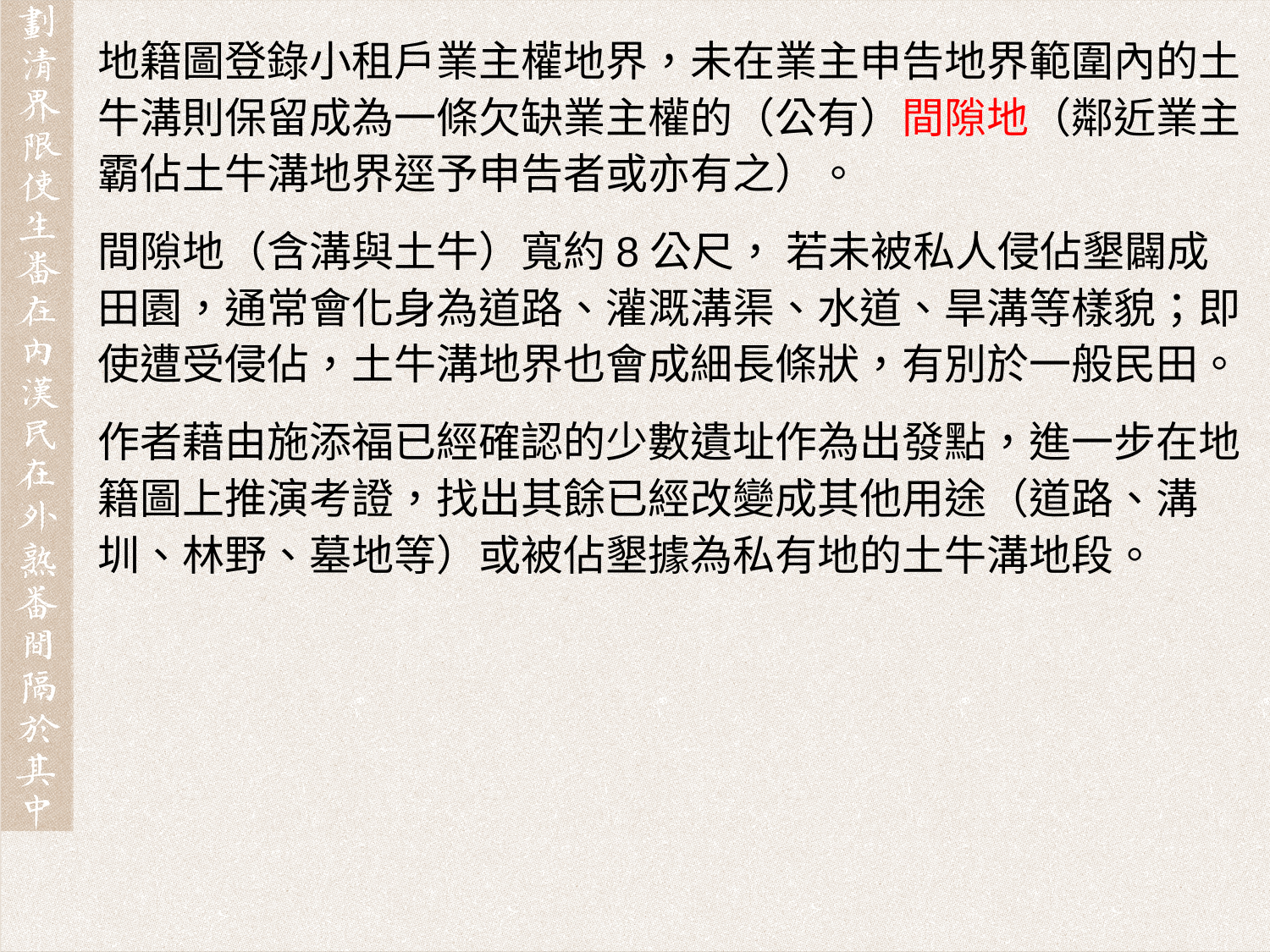

地籍圖登錄小租戶業主權地界，未在業主申告地界範圍內的土牛溝則保留成為一條欠缺業主權的（公有）間隙地（鄰近業主霸佔土牛溝地界逕予申告者或亦有之）。
間隙地（含溝與土牛）寬約8公尺， 若未被私人侵佔墾闢成田園，通常會化身為道路、灌溉溝渠、水道、旱溝等樣貌；即使遭受侵佔，土牛溝地界也會成細長條狀，有別於一般民田。
作者藉由施添福已經確認的少數遺址作為出發點，進一步在地籍圖上推演考證，找出其餘已經改變成其他用途（道路、溝圳、林野、墓地等）或被佔墾據為私有地的土牛溝地段。